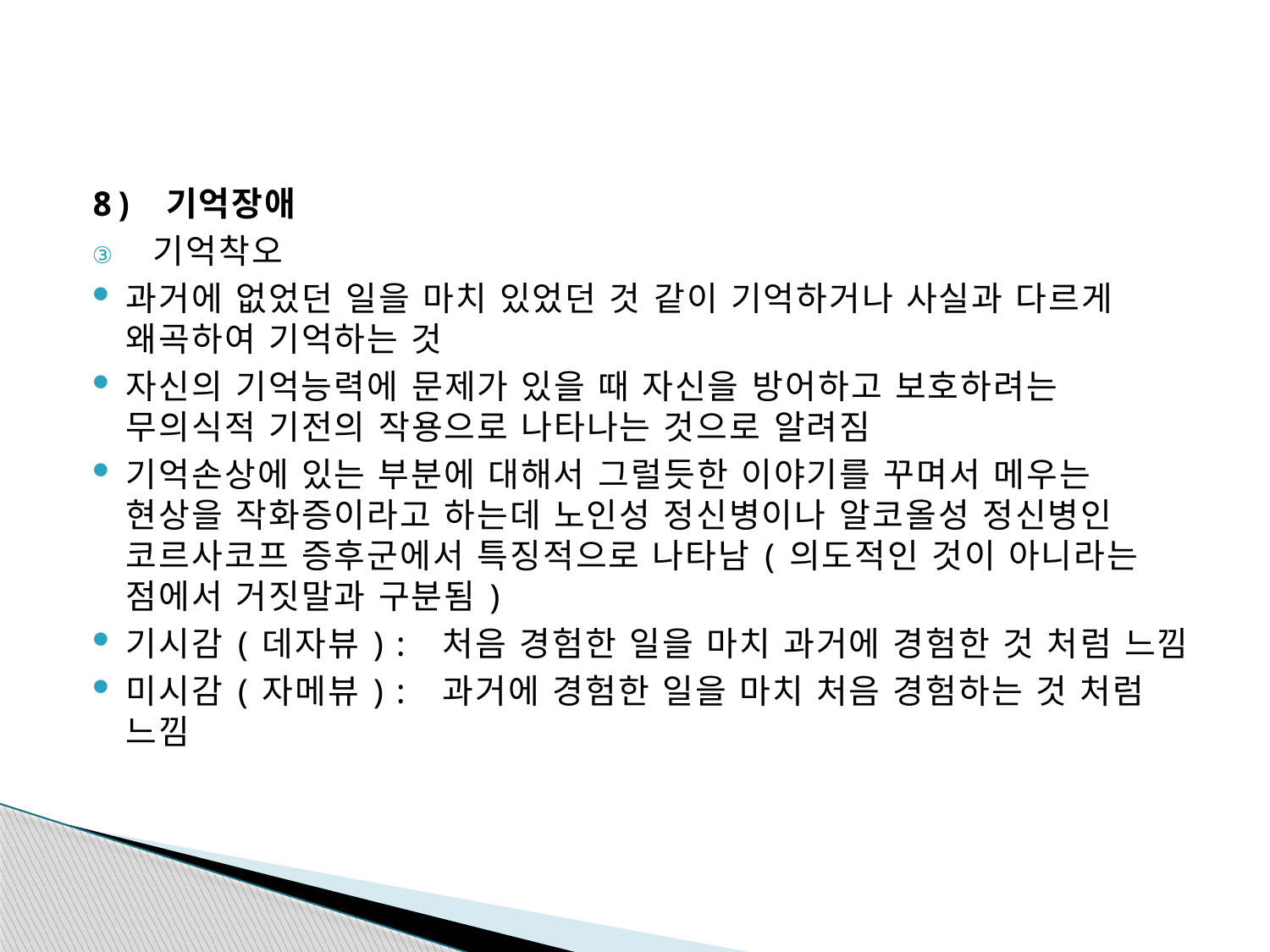

#
8) 기억장애
기억착오
과거에 없었던 일을 마치 있었던 것 같이 기억하거나 사실과 다르게 왜곡하여 기억하는 것
자신의 기억능력에 문제가 있을 때 자신을 방어하고 보호하려는 무의식적 기전의 작용으로 나타나는 것으로 알려짐
기억손상에 있는 부분에 대해서 그럴듯한 이야기를 꾸며서 메우는 현상을 작화증이라고 하는데 노인성 정신병이나 알코올성 정신병인 코르사코프 증후군에서 특징적으로 나타남(의도적인 것이 아니라는 점에서 거짓말과 구분됨)
기시감(데자뷰): 처음 경험한 일을 마치 과거에 경험한 것 처럼 느낌
미시감(자메뷰): 과거에 경험한 일을 마치 처음 경험하는 것 처럼 느낌